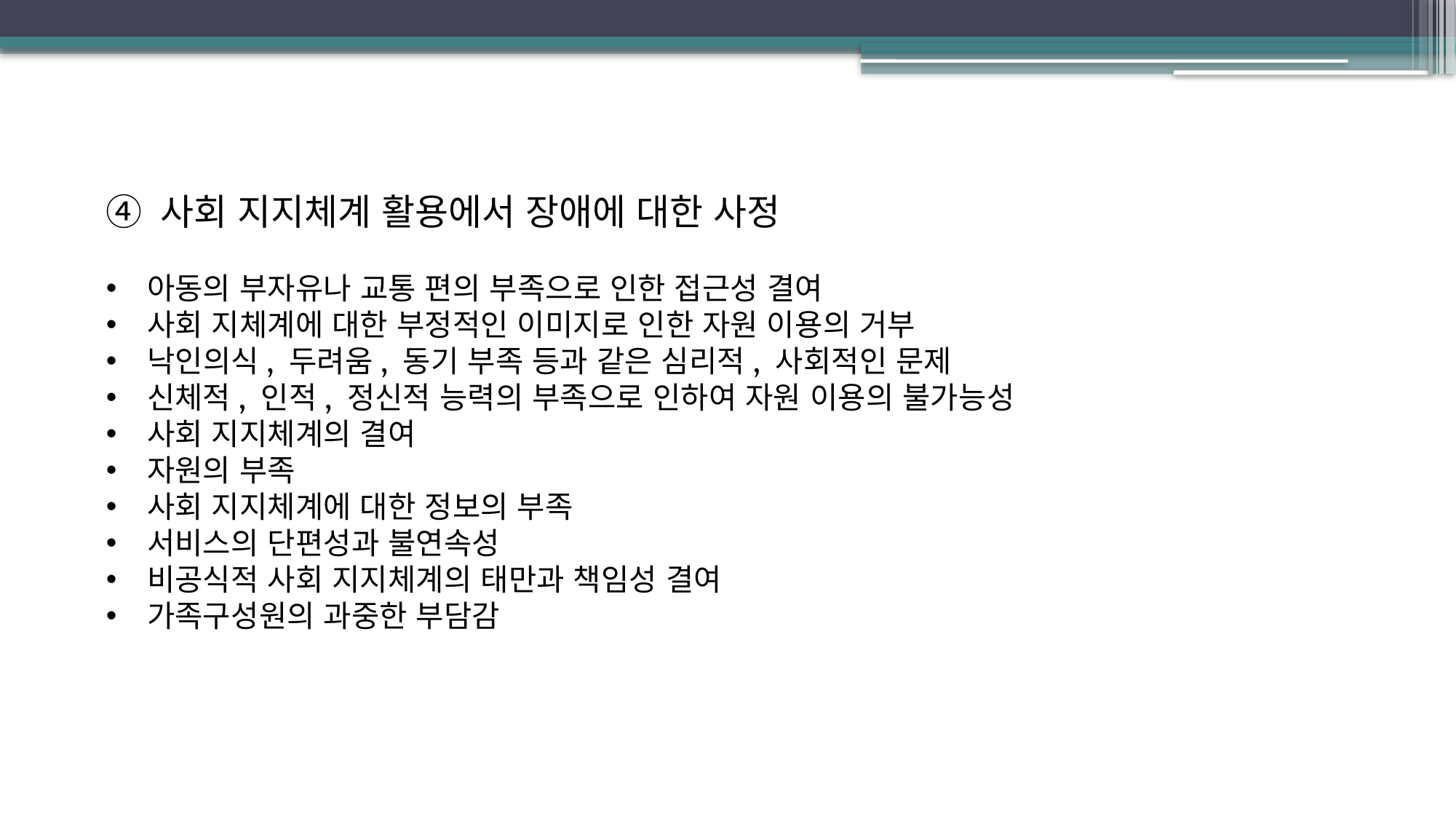

사회 지지체계 활용에서 장애에 대한 사정

아동의 부자유나 교통 편의 부족으로 인한 접근성 결여
사회 지체계에 대한 부정적인 이미지로 인한 자원 이용의 거부
낙인의식, 두려움, 동기 부족 등과 같은 심리적, 사회적인 문제
신체적, 인적, 정신적 능력의 부족으로 인하여 자원 이용의 불가능성
사회 지지체계의 결여
자원의 부족
사회 지지체계에 대한 정보의 부족
서비스의 단편성과 불연속성
비공식적 사회 지지체계의 태만과 책임성 결여
가족구성원의 과중한 부담감